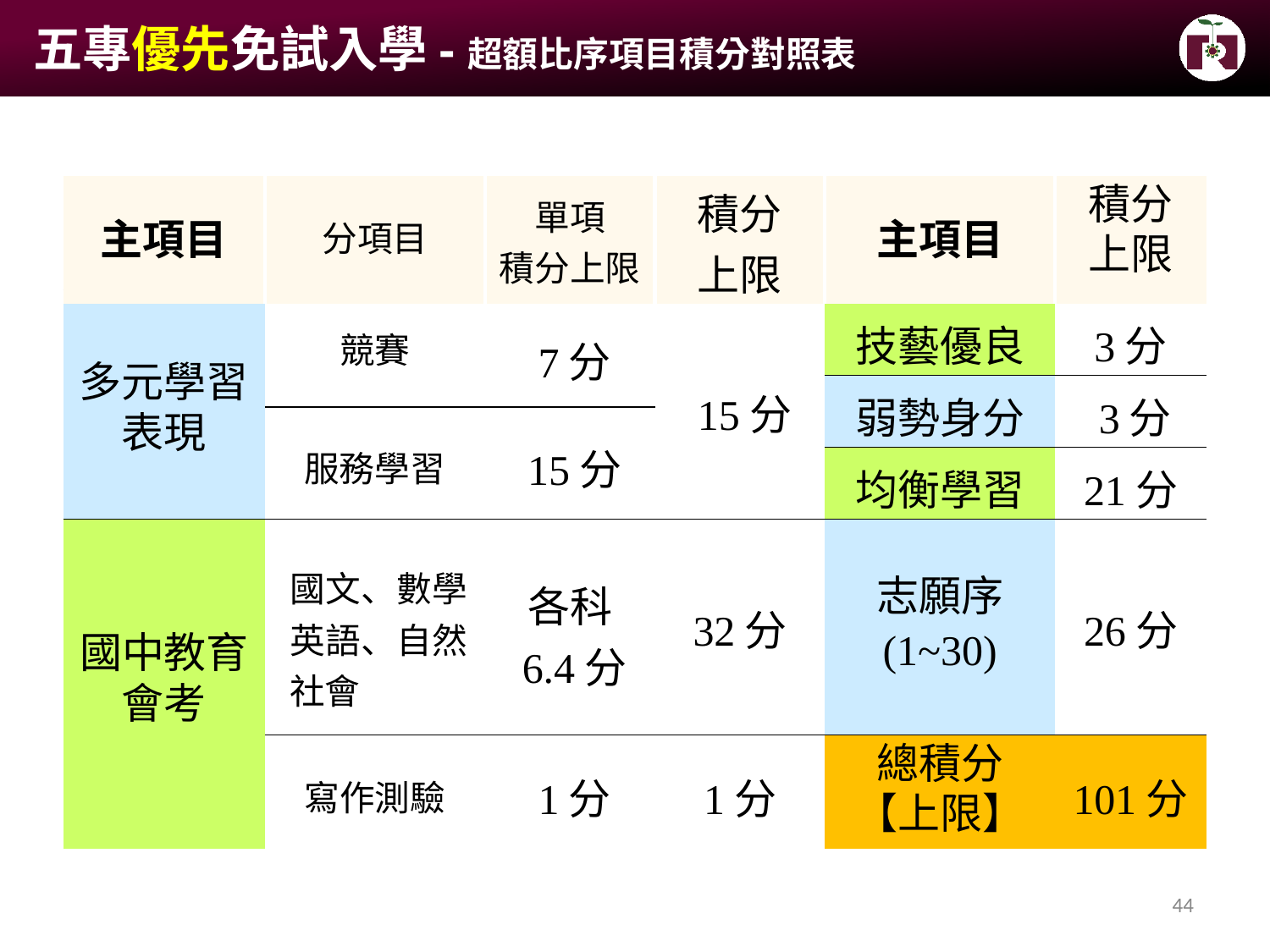

# 五專優先免試入學-超額比序項目積分對照表
| 主項目 | 分項目 | 單項 積分上限 | 積分 上限 | 主項目 | 積分 上限 |
| --- | --- | --- | --- | --- | --- |
| 多元學習 表現 | 競賽 | 7分 | 15分 | 技藝優良 | 3分 |
|  |  |  |  | 弱勢身分 | 3分 |
|  | 服務學習 | 15分 |  |  |  |
|  |  |  |  | 均衡學習 | 21分 |
| 國中教育 會考 | 國文、數學 英語、自然 社會 | 各科 6.4分 | 32分 | 志願序 (1~30) | 26分 |
|  | 寫作測驗 | 1分 | 1分 | 總積分 【上限】 | 101分 |

44